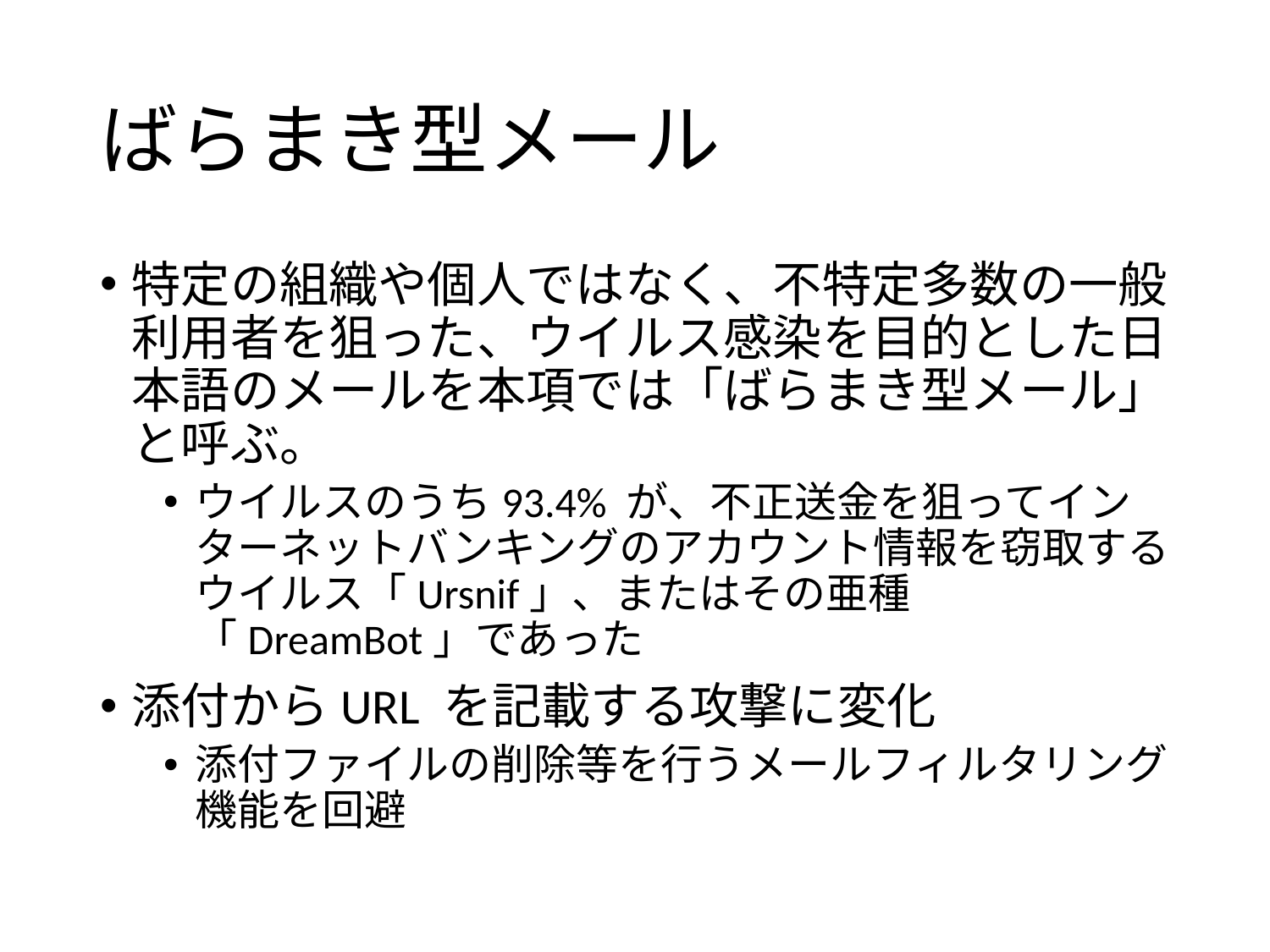

# ばらまき型メール
特定の組織や個人ではなく、不特定多数の一般利用者を狙った、ウイルス感染を目的とした日本語のメールを本項では「ばらまき型メール」と呼ぶ。
ウイルスのうち93.4% が、不正送金を狙ってインターネットバンキングのアカウント情報を窃取するウイルス「Ursnif」、またはその亜種「DreamBot」であった
添付からURL を記載する攻撃に変化
添付ファイルの削除等を行うメールフィルタリング機能を回避